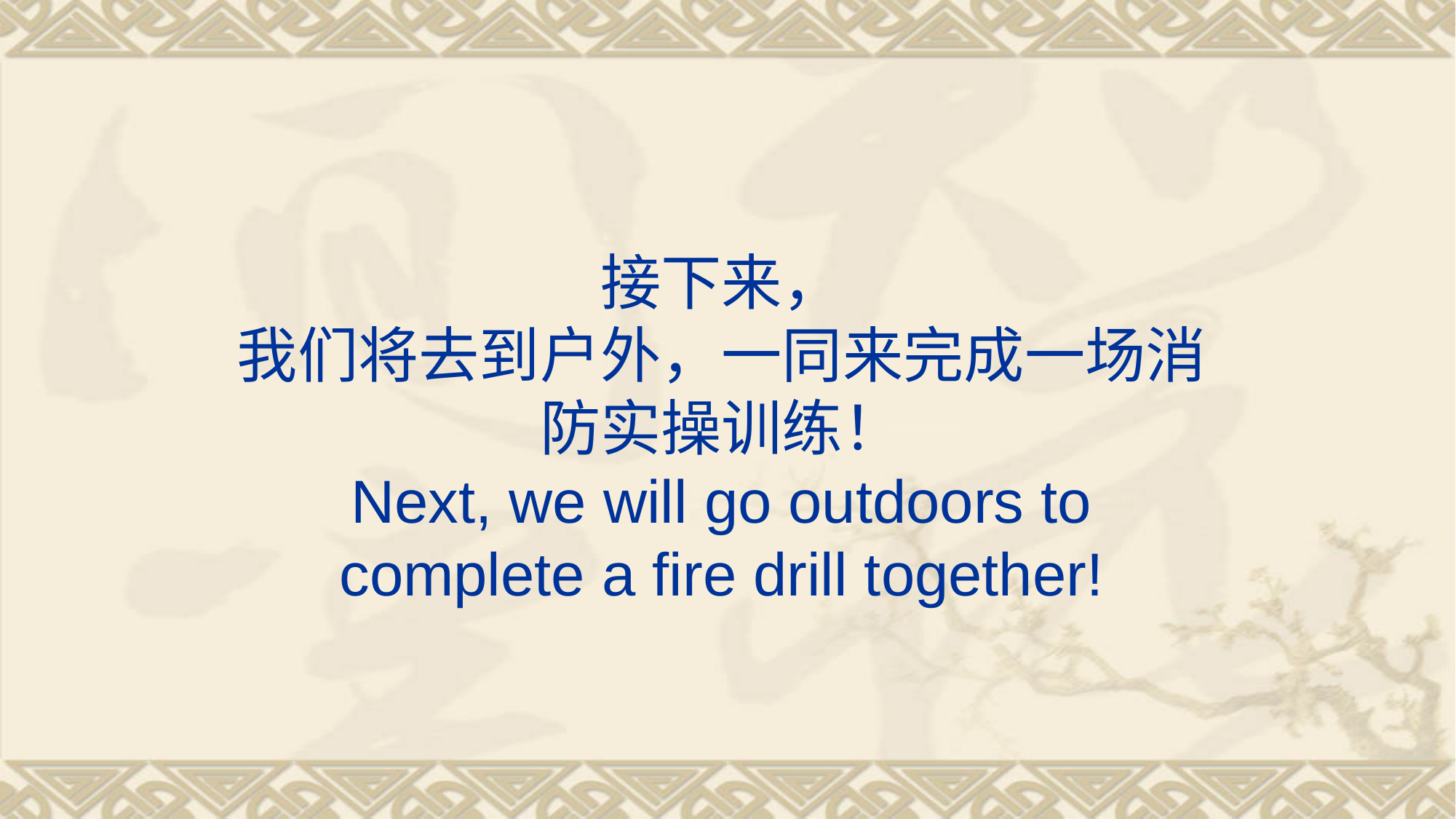

# 接下来， 我们将去到户外，一同来完成一场消防实操训练！ Next, we will go outdoors to complete a fire drill together!